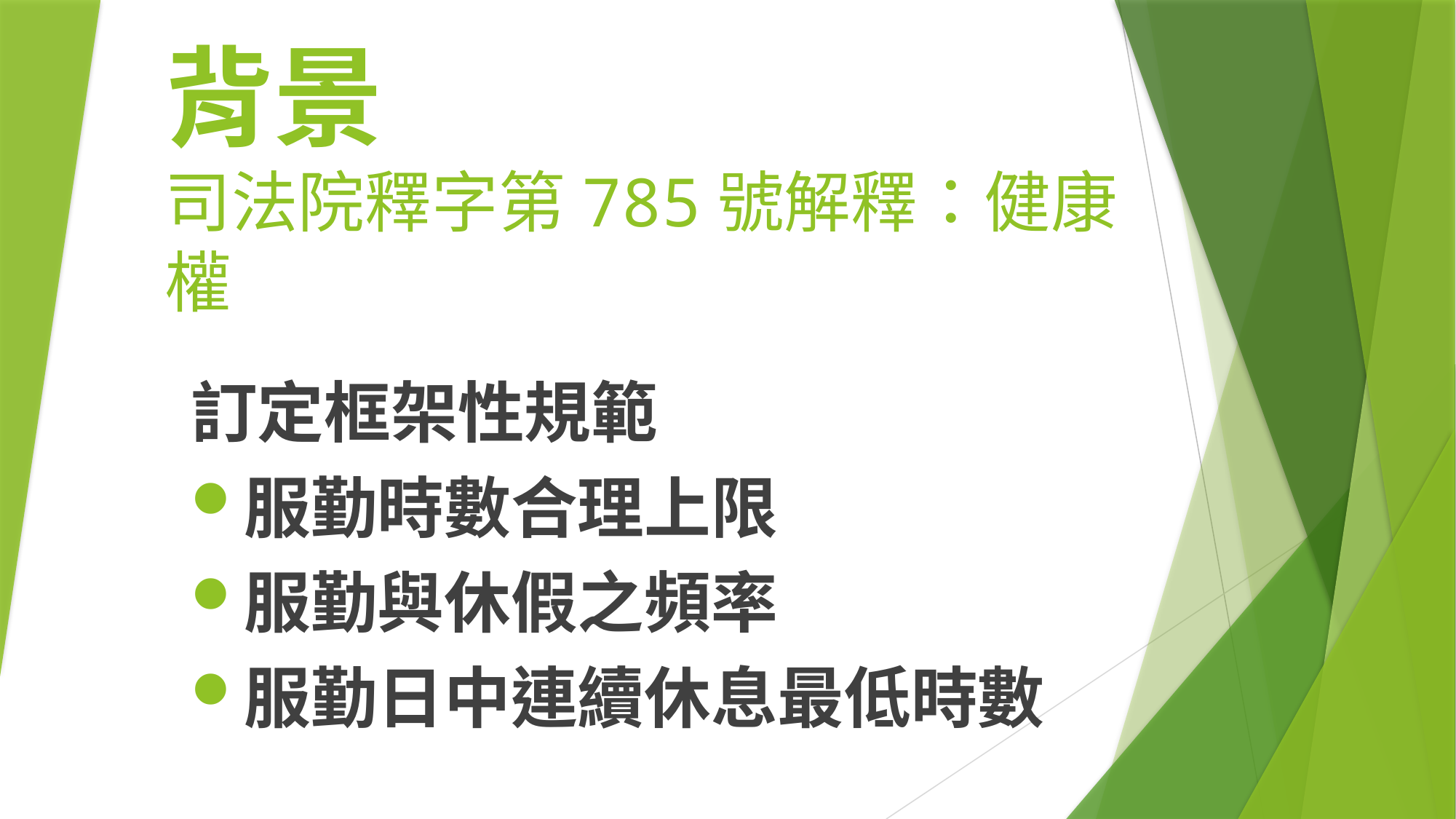

# 背景 司法院釋字第785號解釋：健康權
訂定框架性規範
服勤時數合理上限
服勤與休假之頻率
服勤日中連續休息最低時數